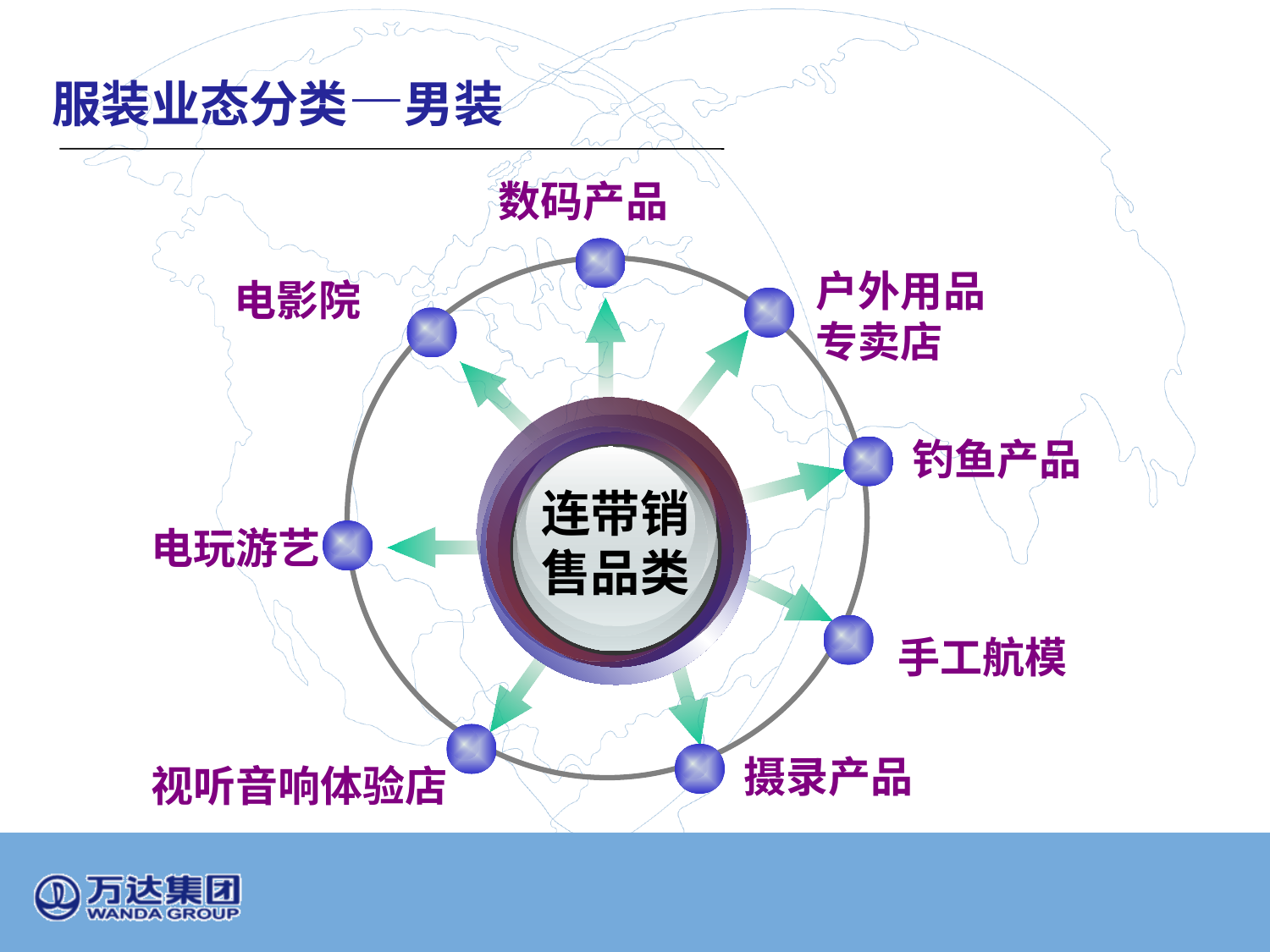

服装业态分类—男装
数码产品

户外用品专卖店
电影院

钓鱼产品

连带销售品类

电玩游艺

手工航模

摄录产品
视听音响体验店